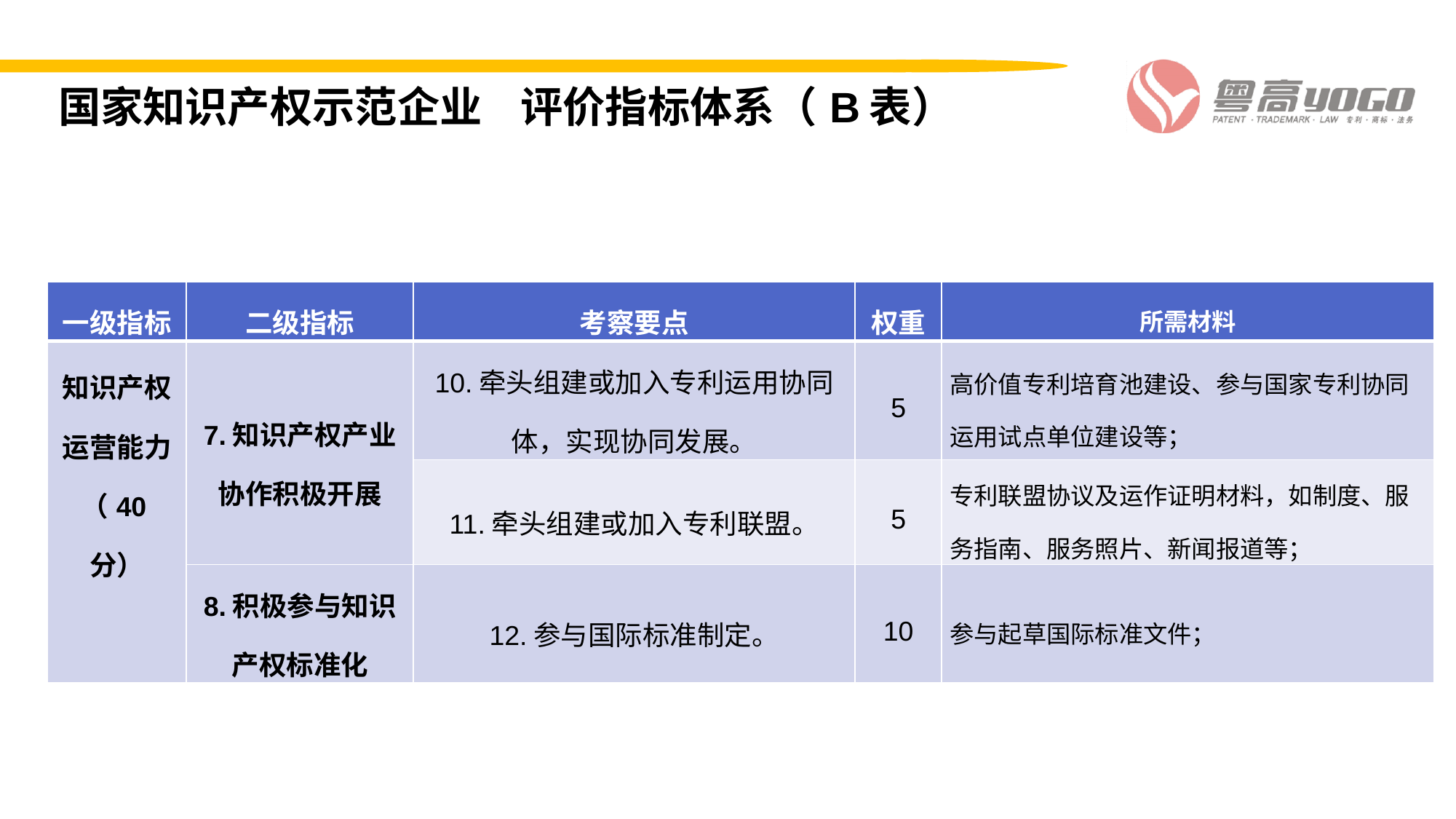

国家知识产权示范企业    评价指标体系（B表）
| 一级指标 | 二级指标 | 考察要点 | 权重 | 所需材料 |
| --- | --- | --- | --- | --- |
| 知识产权运营能力（40分） | 7.知识产权产业协作积极开展 | 10.牵头组建或加入专利运用协同体，实现协同发展。 | 5 | 高价值专利培育池建设、参与国家专利协同运用试点单位建设等； |
|  |  | 11.牵头组建或加入专利联盟。 | 5 | 专利联盟协议及运作证明材料，如制度、服务指南、服务照片、新闻报道等； |
|  | 8.积极参与知识产权标准化 | 12.参与国际标准制定。 | 10 | 参与起草国际标准文件； |